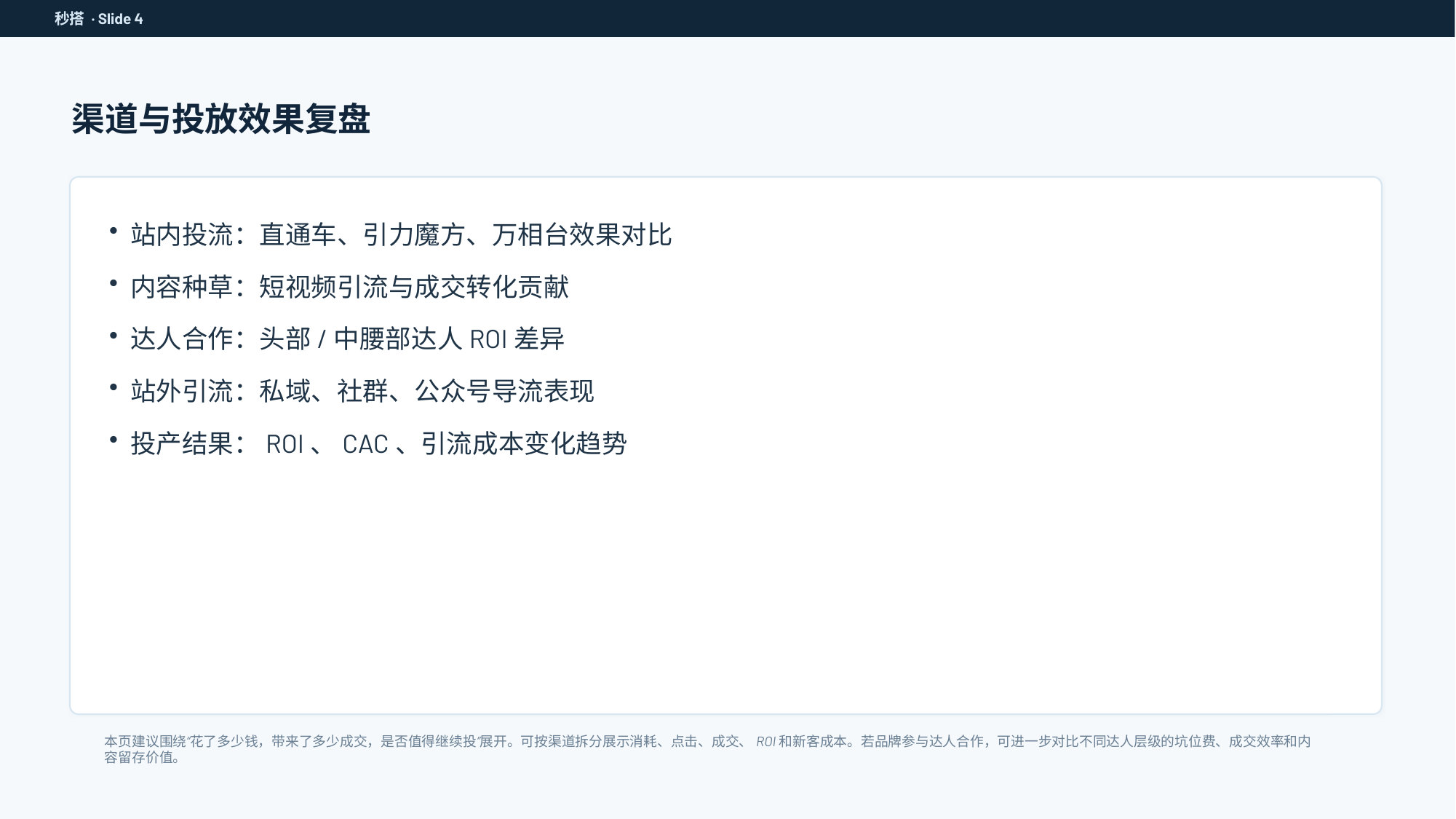

秒搭 · Slide 4
渠道与投放效果复盘

站内投流：直通车、引力魔方、万相台效果对比
内容种草：短视频引流与成交转化贡献
达人合作：头部/中腰部达人ROI差异
站外引流：私域、社群、公众号导流表现
投产结果：ROI、CAC、引流成本变化趋势
本页建议围绕“花了多少钱，带来了多少成交，是否值得继续投”展开。可按渠道拆分展示消耗、点击、成交、ROI和新客成本。若品牌参与达人合作，可进一步对比不同达人层级的坑位费、成交效率和内容留存价值。